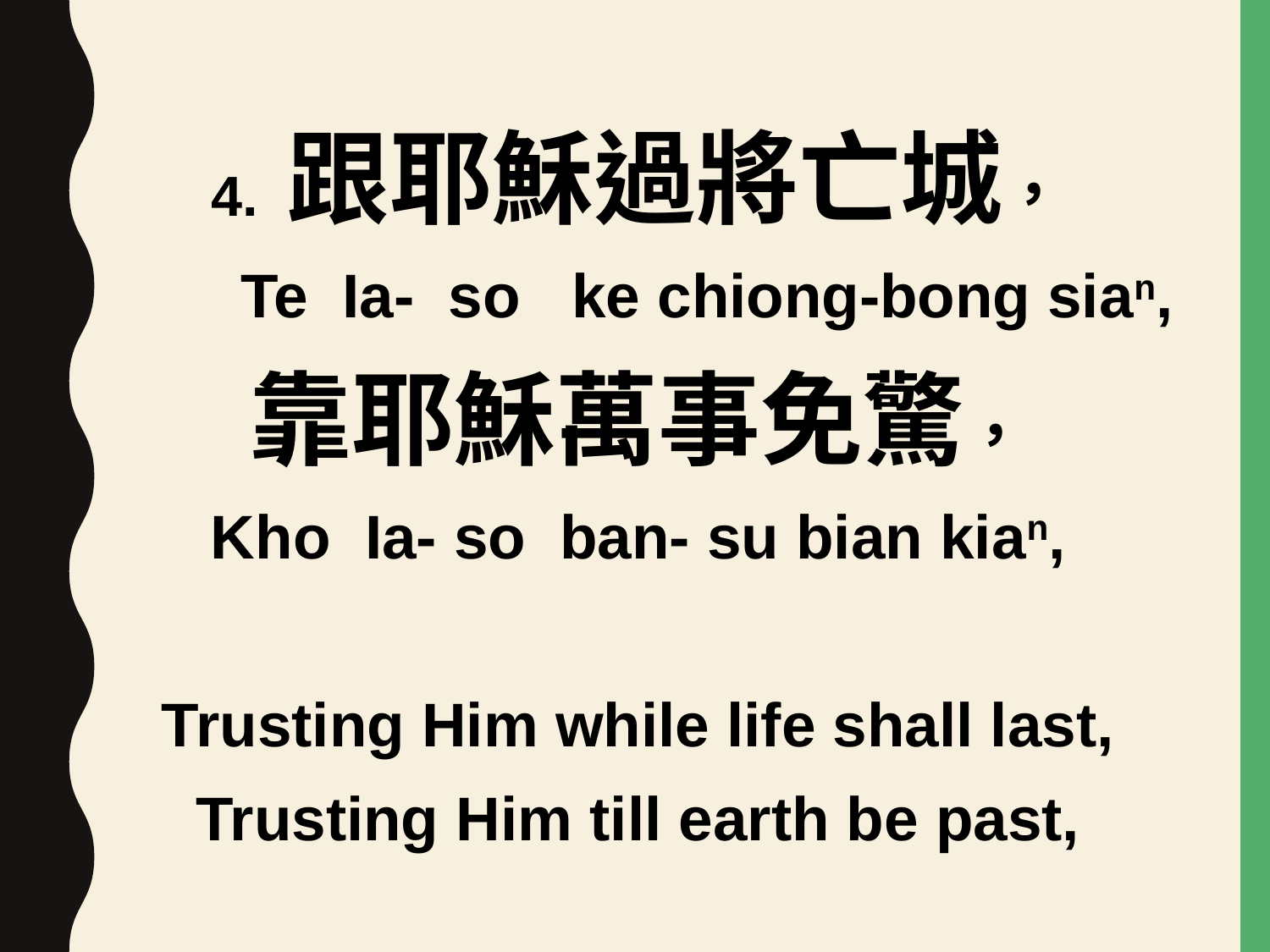

4. 跟耶穌過將亡城，
        Te  Ia-  so   ke chiong-bong sian,
靠耶穌萬事免驚，
Kho  Ia- so  ban- su bian kian,

Trusting Him while life shall last,
Trusting Him till earth be past,